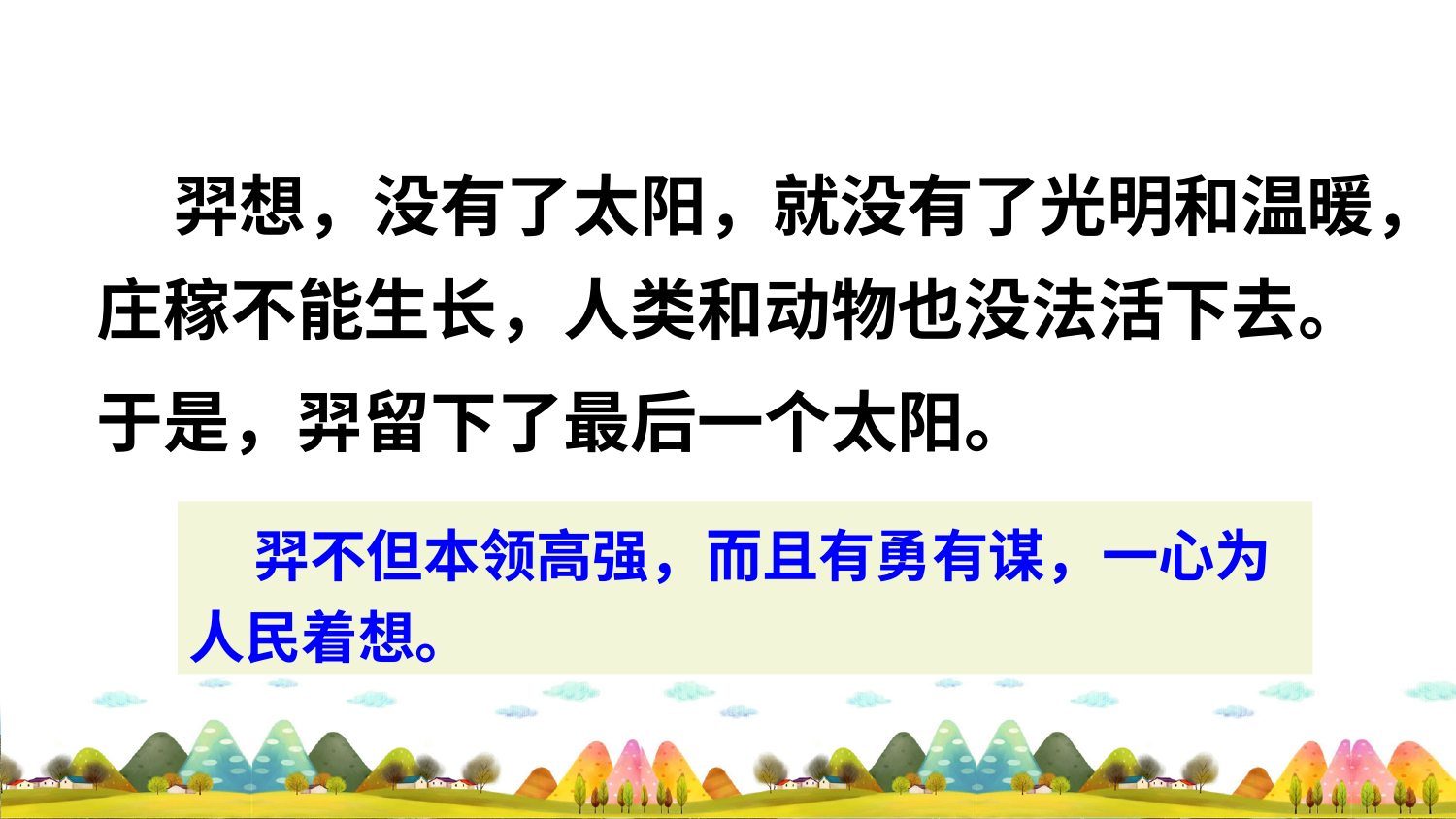

羿想，没有了太阳，就没有了光明和温暖，庄稼不能生长，人类和动物也没法活下去。于是，羿留下了最后一个太阳。
    羿不但本领高强，而且有勇有谋，一心为人民着想。